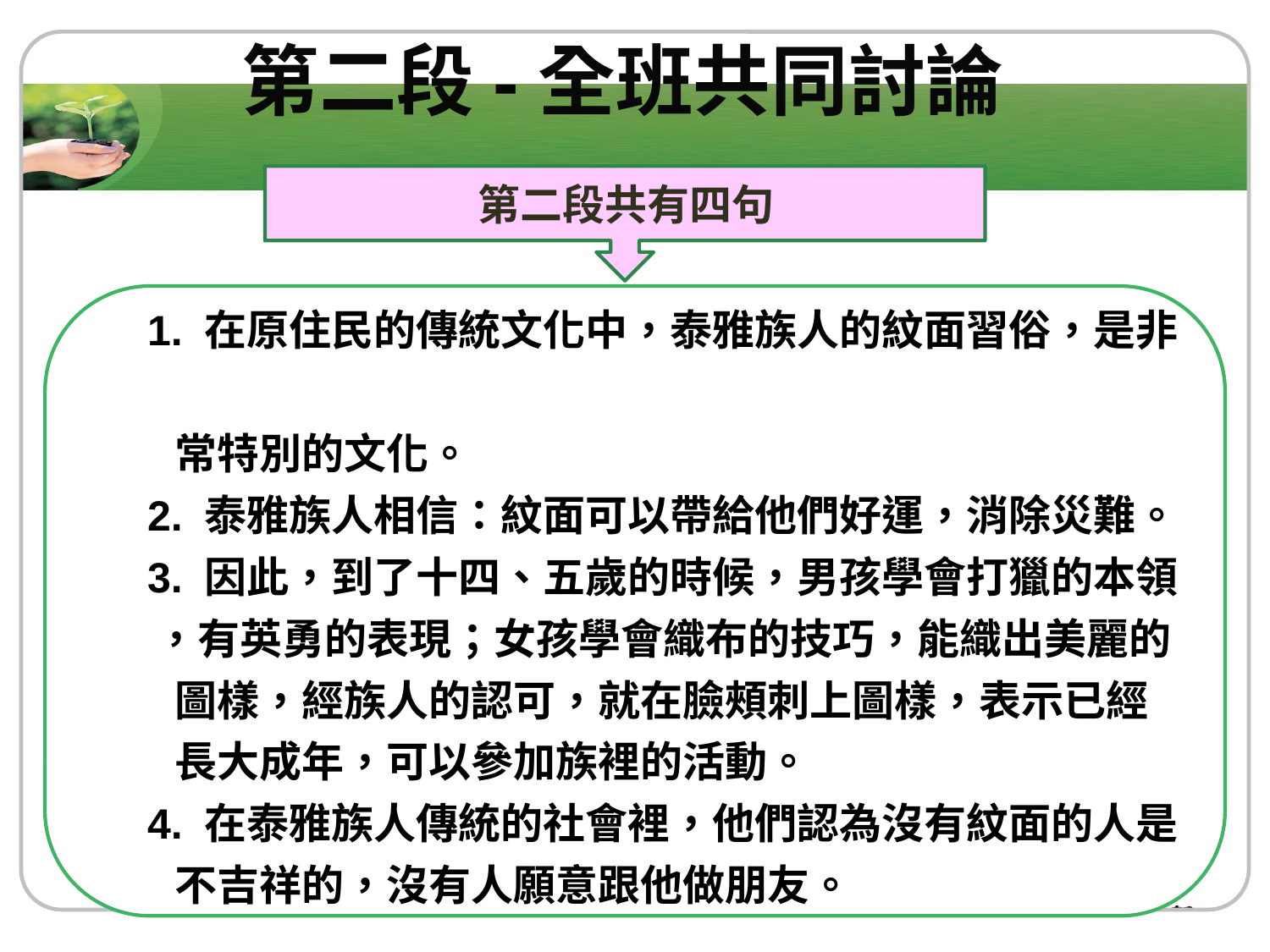

第二段-全班共同討論
                    第二段共有四句
     1. 在原住民的傳統文化中，泰雅族人的紋面習俗，是非
        常特別的文化。
     2. 泰雅族人相信：紋面可以帶給他們好運，消除災難。
     3. 因此，到了十四、五歲的時候，男孩學會打獵的本領
      ，有英勇的表現；女孩學會織布的技巧，能織出美麗的
        圖樣，經族人的認可，就在臉頰刺上圖樣，表示已經
        長大成年，可以參加族裡的活動。
     4. 在泰雅族人傳統的社會裡，他們認為沒有紋面的人是
        不吉祥的，沒有人願意跟他做朋友。